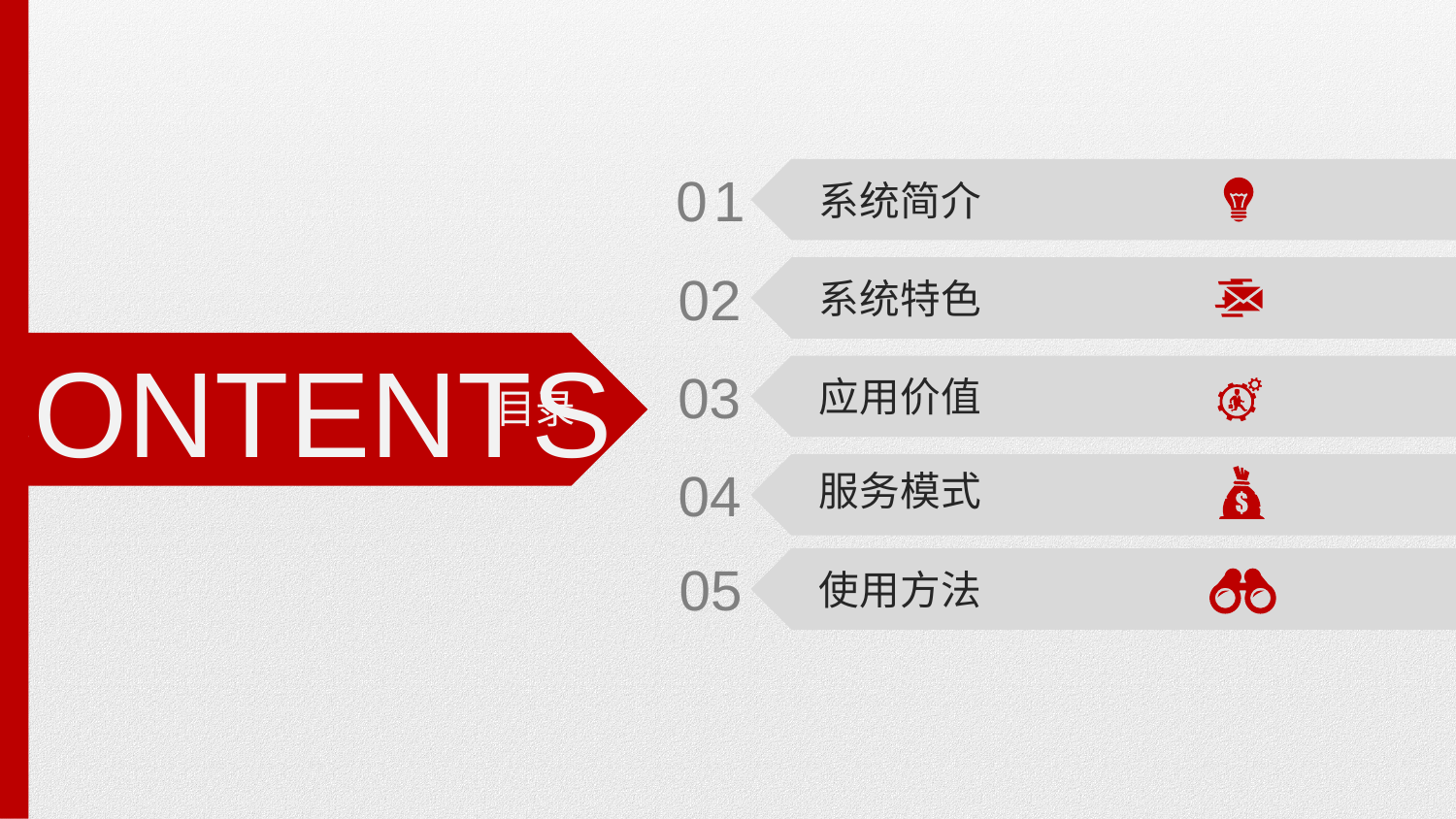

01
系统简介

02
系统特色

03
应用价值

04
服务模式

05
使用方法

CONTENTS
目录